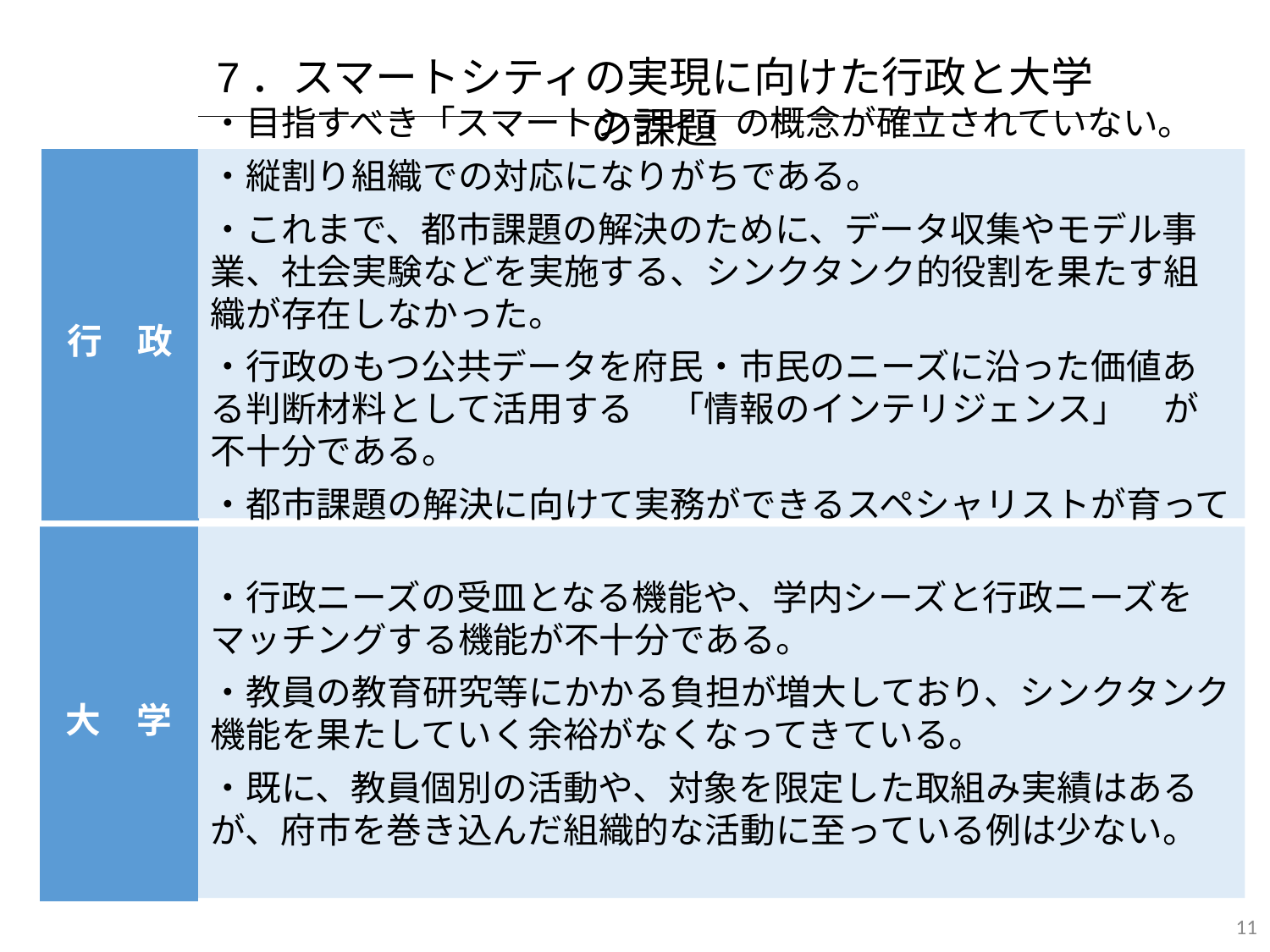

7．スマートシティの実現に向けた行政と大学の課題
行　政
・目指すべき「スマートシティ」の概念が確立されていない。
・縦割り組織での対応になりがちである。
・これまで、都市課題の解決のために、データ収集やモデル事業、社会実験などを実施する、シンクタンク的役割を果たす組織が存在しなかった。
・行政のもつ公共データを府民・市民のニーズに沿った価値ある判断材料として活用する　「情報のインテリジェンス」　が不十分である。
・都市課題の解決に向けて実務ができるスペシャリストが育っていない。
大　学
・行政ニーズの受皿となる機能や、学内シーズと行政ニーズをマッチングする機能が不十分である。
・教員の教育研究等にかかる負担が増大しており、シンクタンク機能を果たしていく余裕がなくなってきている。
・既に、教員個別の活動や、対象を限定した取組み実績はあるが、府市を巻き込んだ組織的な活動に至っている例は少ない。
11